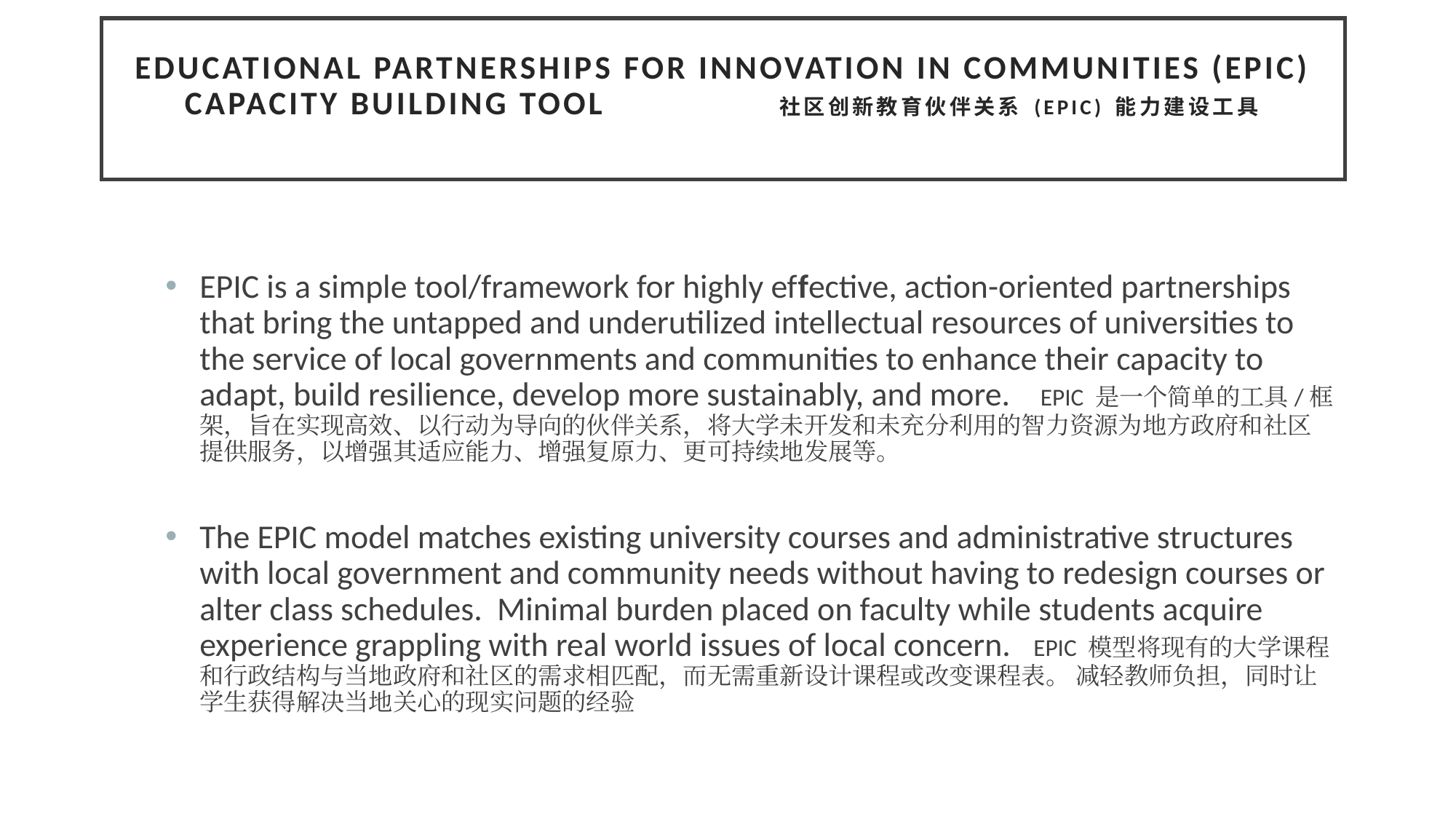

# Educational Partnerships for Innovation in communities (EPIC) Capacity Building tool                社区创新教育伙伴关系 (EPIC) 能力建设工具
EPIC is a simple tool/framework for highly effective, action-oriented partnerships that bring the untapped and underutilized intellectual resources of universities to the service of local governments and communities to enhance their capacity to adapt, build resilience, develop more sustainably, and more.    EPIC 是一个简单的工具/框架，旨在实现高效、以行动为导向的伙伴关系，将大学未开发和未充分利用的智力资源为地方政府和社区提供服务，以增强其适应能力、增强复原力、更可持续地发展等。

The EPIC model matches existing university courses and administrative structures with local government and community needs without having to redesign courses or alter class schedules.  Minimal burden placed on faculty while students acquire experience grappling with real world issues of local concern.   EPIC 模型将现有的大学课程和行政结构与当地政府和社区的需求相匹配，而无需重新设计课程或改变课程表。 减轻教师负担，同时让学生获得解决当地关心的现实问题的经验